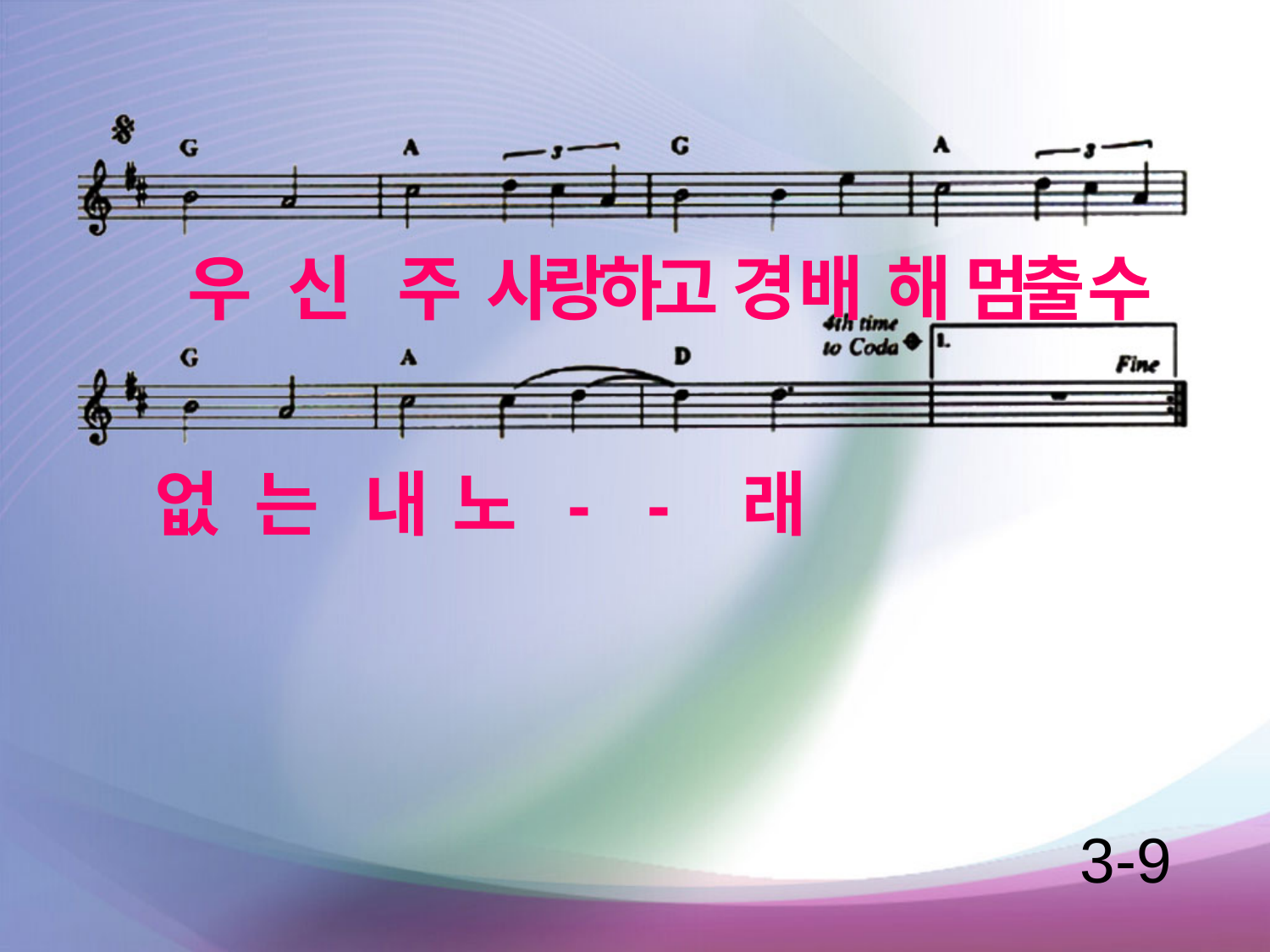

우    신     주   사랑하고  경 배   해  멈출 수
없    는     내   노   -      -     래
3-9